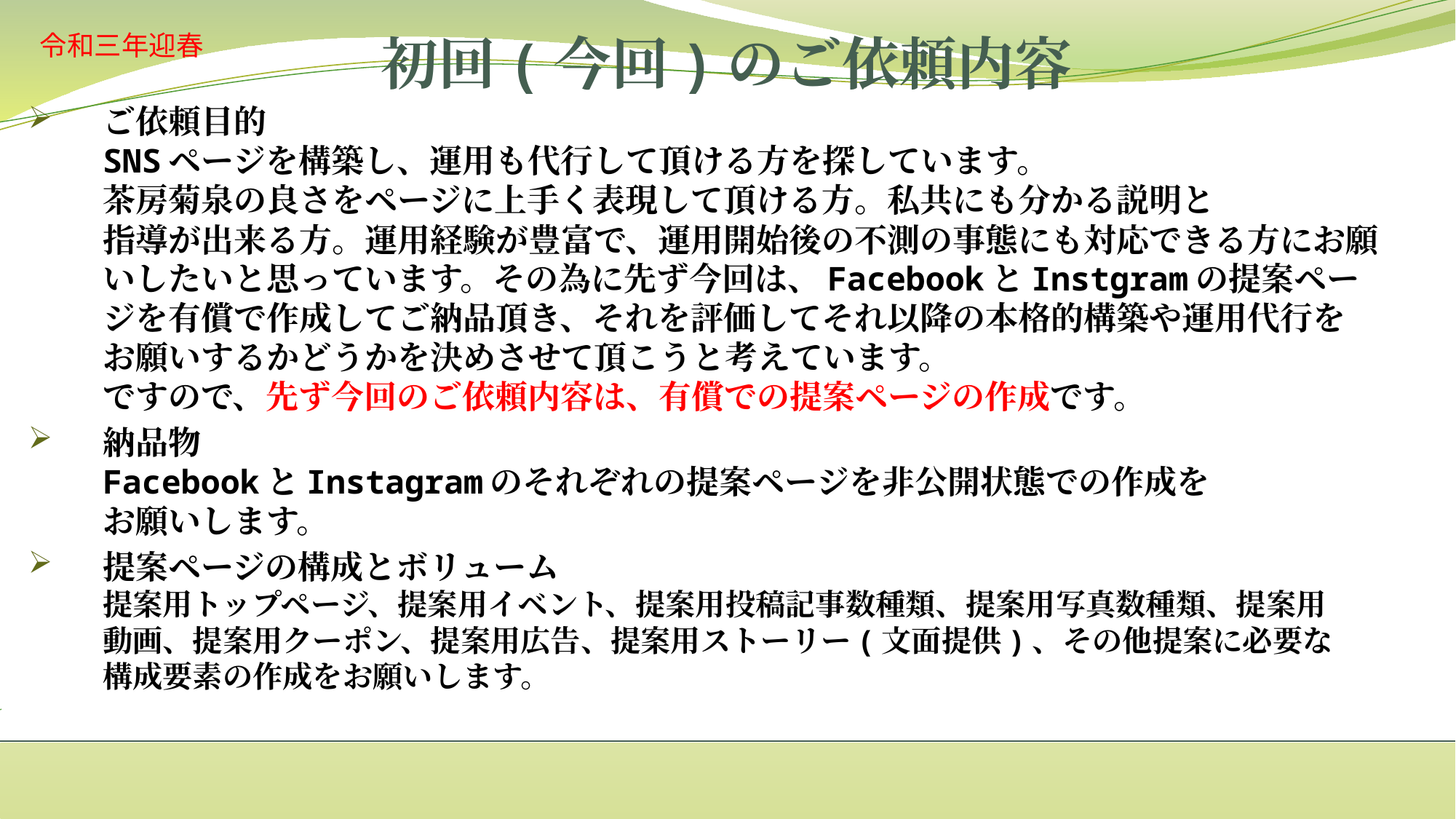

初回(今回)のご依頼内容
令和三年迎春
ご依頼目的
SNSページを構築し、運用も代行して頂ける方を探しています。
茶房菊泉の良さをページに上手く表現して頂ける方。私共にも分かる説明と
指導が出来る方。運用経験が豊富で、運用開始後の不測の事態にも対応できる方にお願いしたいと思っています。その為に先ず今回は、FacebookとInstgramの提案ページを有償で作成してご納品頂き、それを評価してそれ以降の本格的構築や運用代行を
お願いするかどうかを決めさせて頂こうと考えています。
ですので、先ず今回のご依頼内容は、有償での提案ページの作成です。
納品物
FacebookとInstagramのそれぞれの提案ページを非公開状態での作成を
お願いします。
提案ページの構成とボリューム
提案用トップページ、提案用イベント、提案用投稿記事数種類、提案用写真数種類、提案用
動画、提案用クーポン、提案用広告、提案用ストーリー(文面提供)、その他提案に必要な
構成要素の作成をお願いします。